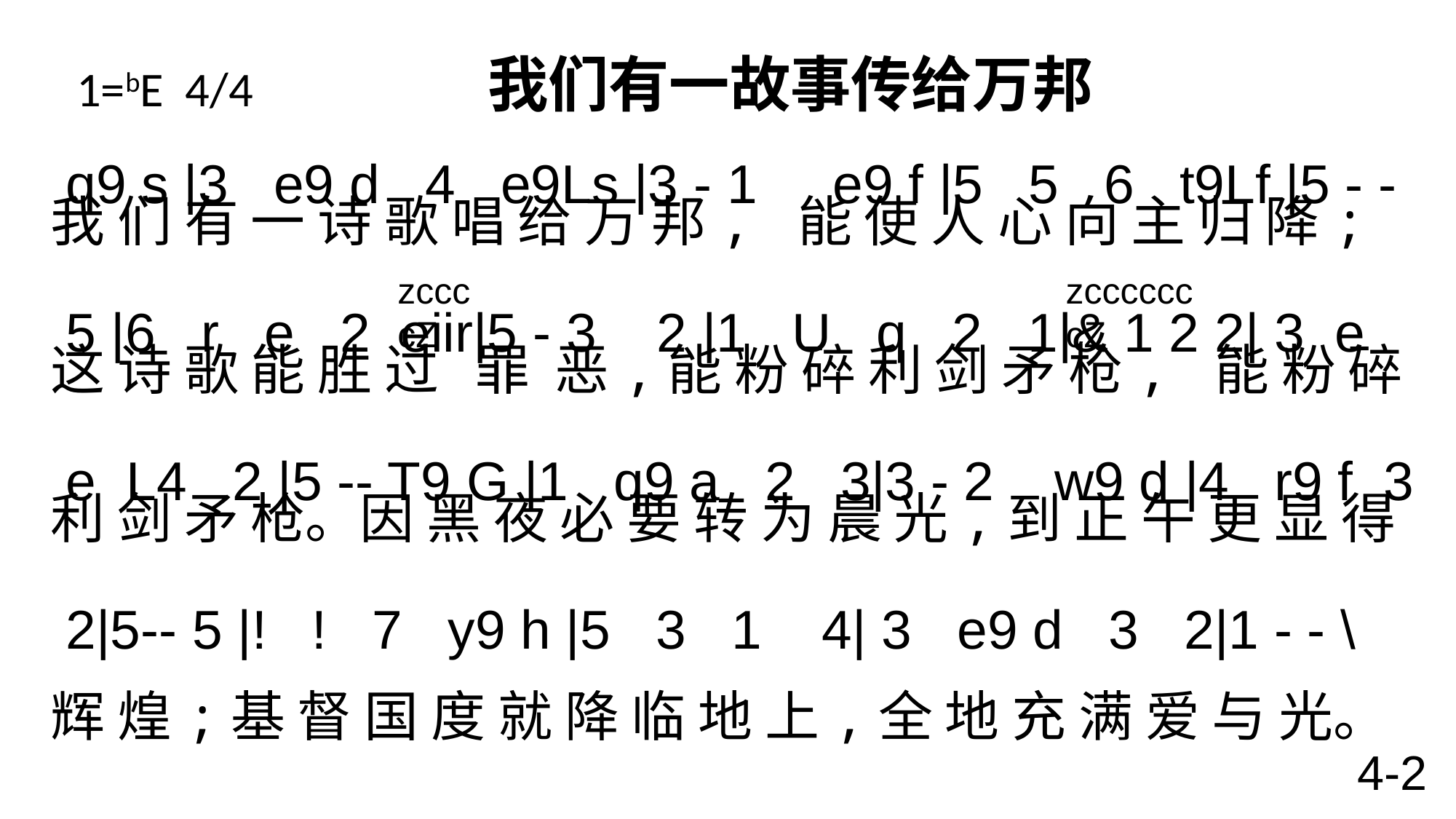

# 1=bE  4/4                 我们有一故事传给万邦
 q9 s |3   e9 d   4   e9Ls |3 - 1     e9 f |5   5   6   t9Lf |5 - -
我 们 有 一 诗 歌 唱 给 万 邦, 能 使 人 心 向 主 归 降;
 5 |6   r   e   2  eiir|5 - 3    2 |1   U   q   2   1|& 1 2 2| 3  e
这 诗 歌 能 胜 过   罪  恶,能 粉 碎 利 剑 矛 枪, 能 粉 碎
 e  L4   2 |5 -- T9 G |1   q9 a   2   3|3 - 2    w9 d |4   r9 f  3
利 剑 矛 枪。因 黑 夜 必 要 转 为 晨 光,到 正 午 更 显 得
 2|5-- 5 |!   !   7   y9 h |5   3   1    4| 3   e9 d   3   2|1 - - \
辉 煌;基 督 国 度 就 降 临 地 上,全 地 充 满 爱 与 光。
zcccccccZ
zccccZ
4-2